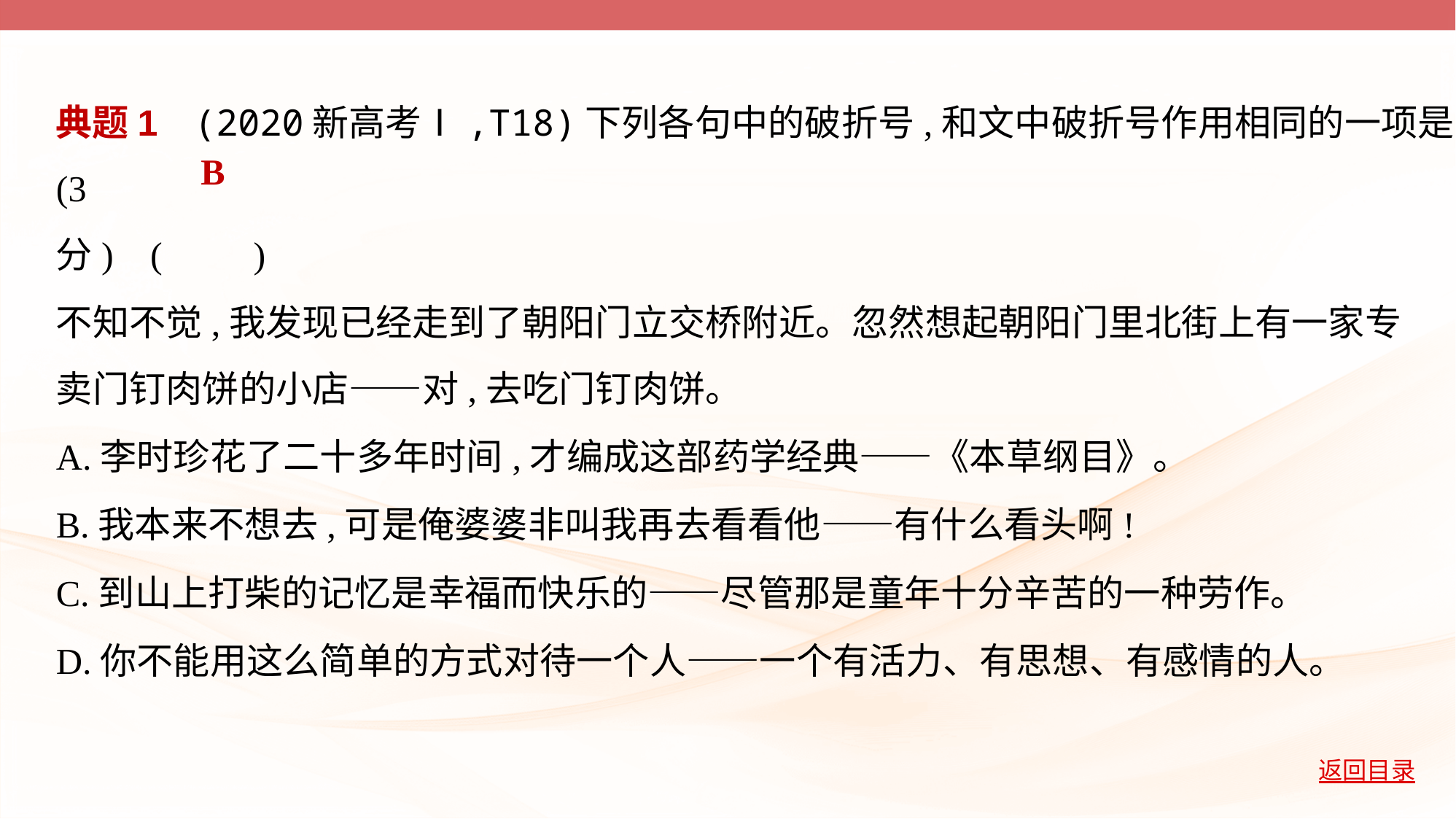

典题1    (2020新高考Ⅰ,T18)下列各句中的破折号,和文中破折号作用相同的一项是(3
分) (          )
不知不觉,我发现已经走到了朝阳门立交桥附近。忽然想起朝阳门里北街上有一家专
卖门钉肉饼的小店——对,去吃门钉肉饼。
A.李时珍花了二十多年时间,才编成这部药学经典——《本草纲目》。
B.我本来不想去,可是俺婆婆非叫我再去看看他——有什么看头啊!
C.到山上打柴的记忆是幸福而快乐的——尽管那是童年十分辛苦的一种劳作。
D.你不能用这么简单的方式对待一个人——一个有活力、有思想、有感情的人。
B